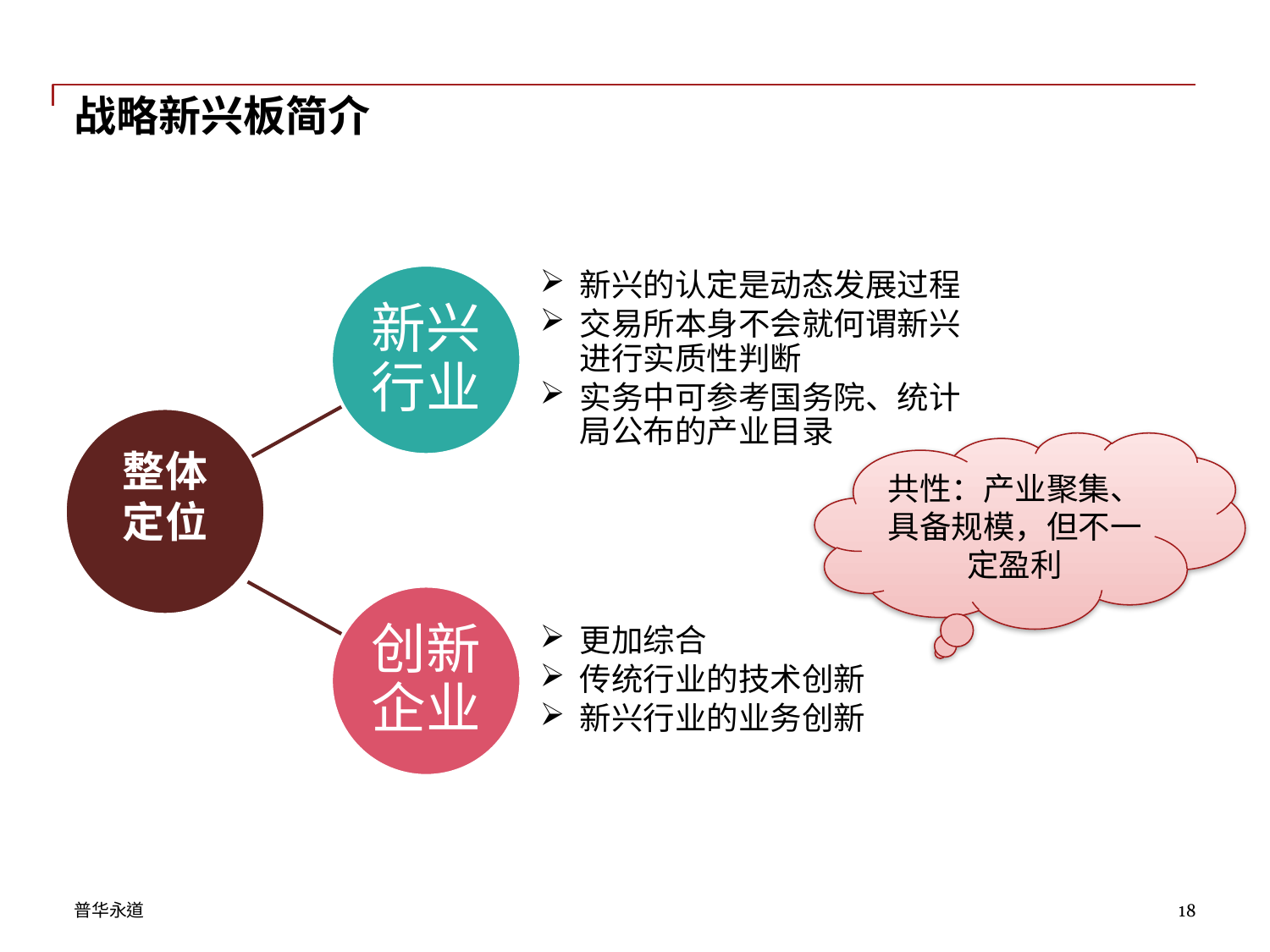

# 战略新兴板简介
新兴行业
新兴的认定是动态发展过程
交易所本身不会就何谓新兴进行实质性判断
实务中可参考国务院、统计局公布的产业目录
整体定位

创新企业
更加综合
传统行业的技术创新
新兴行业的业务创新

共性：产业聚集、具备规模，但不一定盈利
18